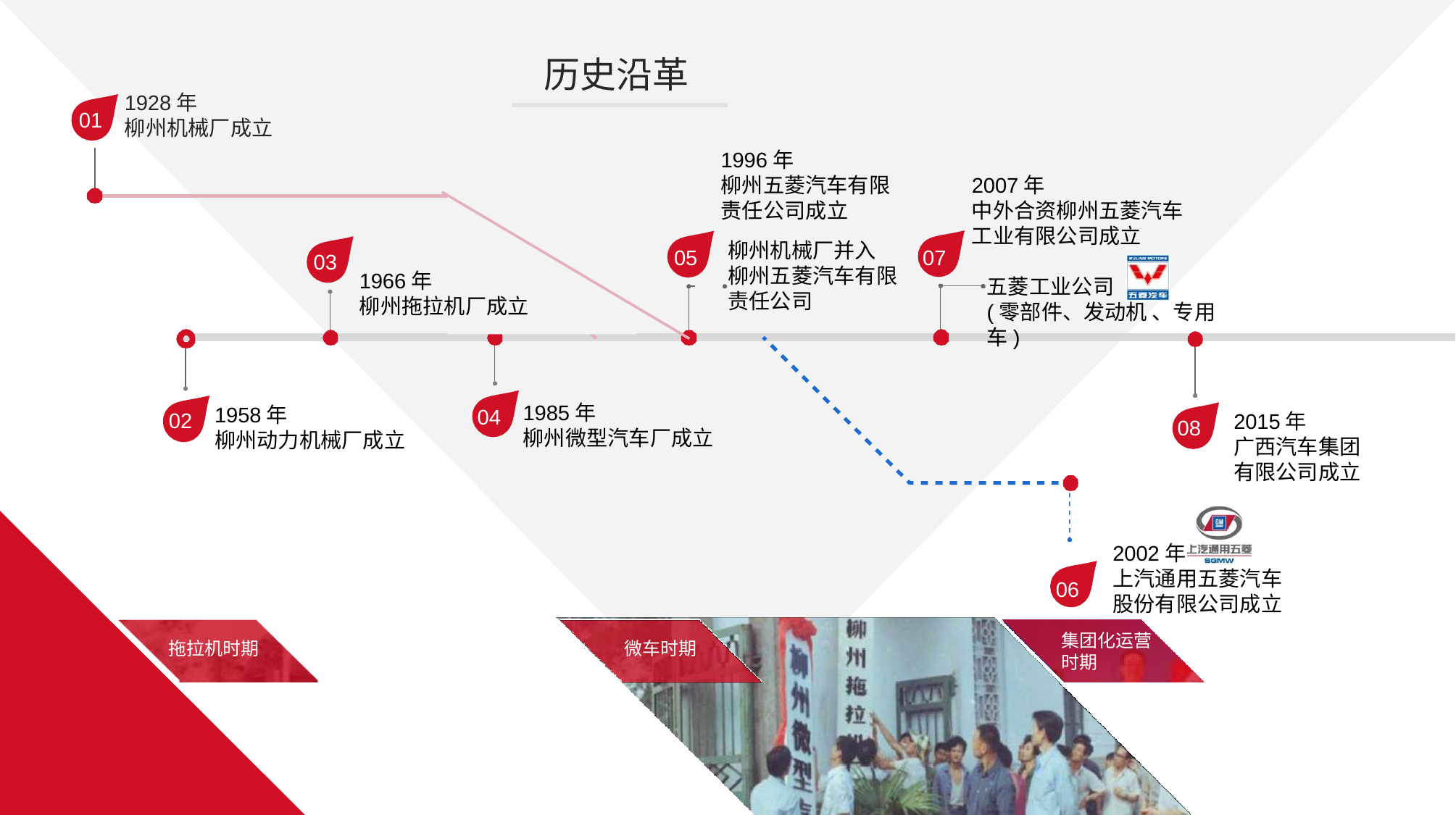

# 历史沿革
1928年
柳州机械厂成立

01
1996年
柳州五菱汽车有限 责任公司成立

2007年
中外合资柳州五菱汽车 工业有限公司成立

柳州机械厂并入

05
07
03

 	柳州五菱汽车有限 责任公司
1966年
柳州拖拉机厂成立
五菱工业公司
(零部件、发动机 、专用车)

1985年
柳州微型汽车厂成立
1958年
柳州动力机械厂成立
04

02
2015年
广西汽车集团 有限公司成立
08

2002年
上汽通用五菱汽车 股份有限公司成立

06

集团化运营 时期
拖拉机时期
微车时期